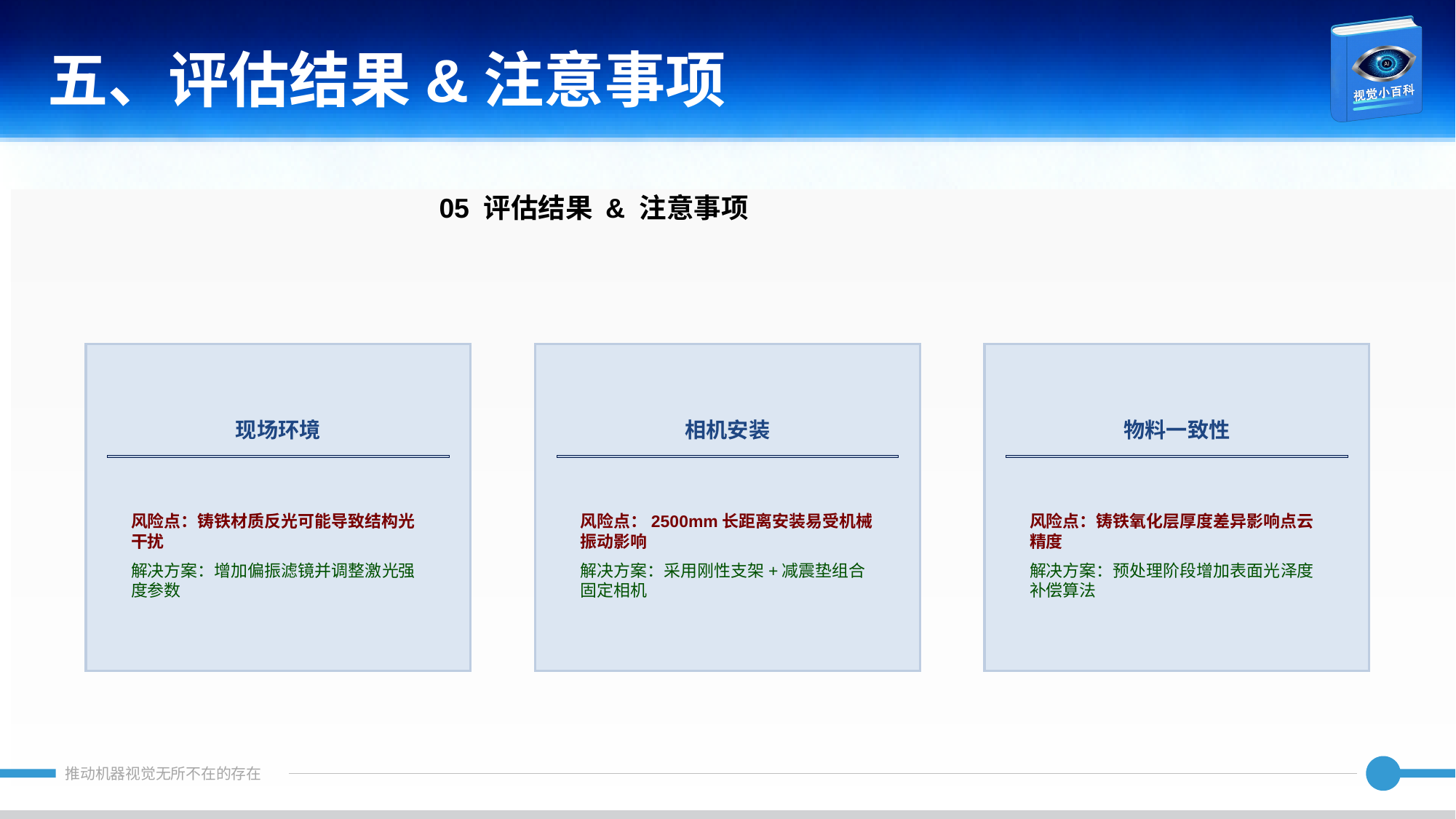

五、评估结果&注意事项

05 评估结果 & 注意事项

现场环境

相机安装

物料一致性

风险点：铸铁材质反光可能导致结构光干扰
解决方案：增加偏振滤镜并调整激光强度参数

风险点：2500mm长距离安装易受机械振动影响
解决方案：采用刚性支架+减震垫组合固定相机

风险点：铸铁氧化层厚度差异影响点云精度
解决方案：预处理阶段增加表面光泽度补偿算法
10